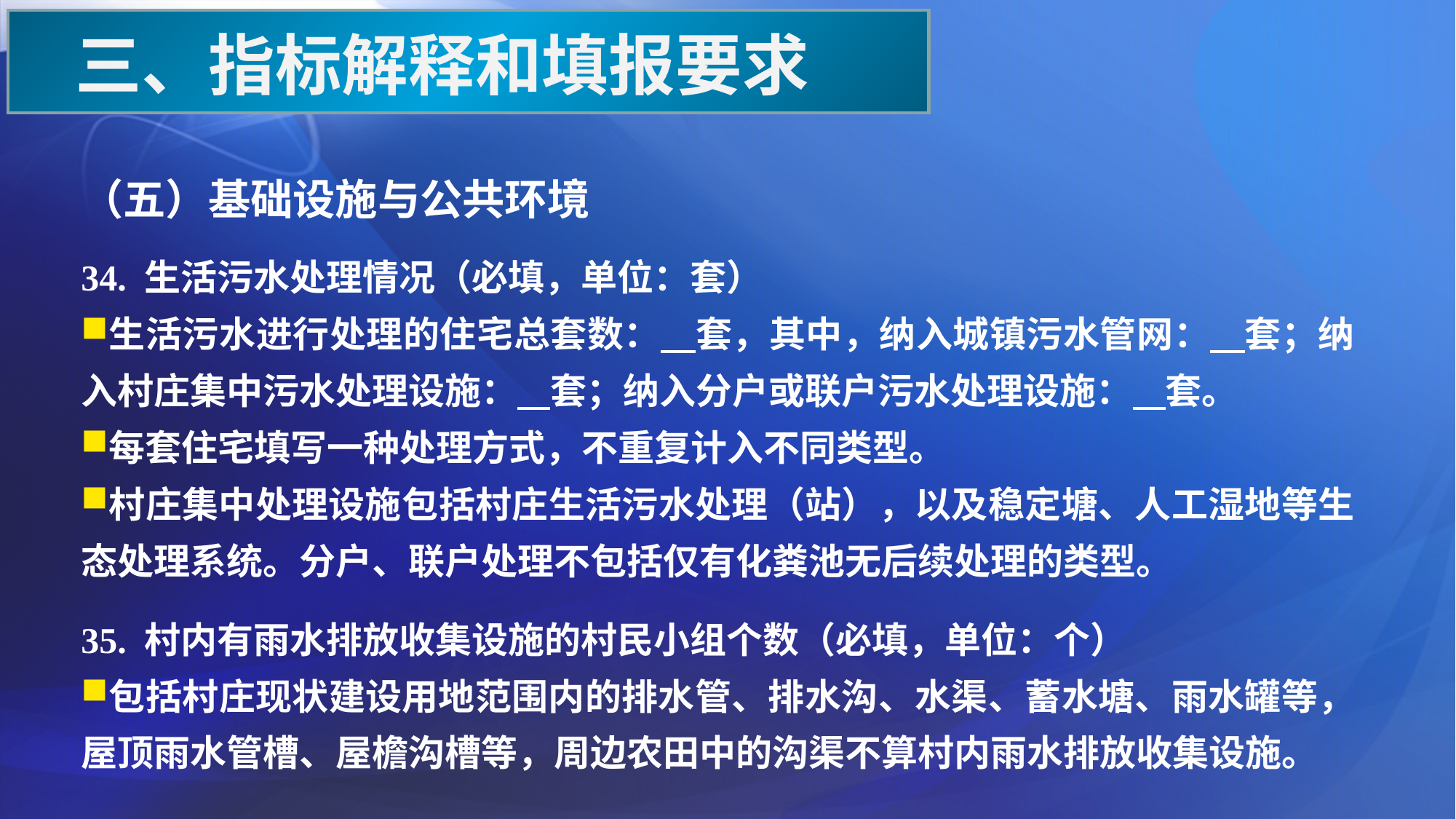

三、指标解释和填报要求
（五）基础设施与公共环境

34. 生活污水处理情况（必填，单位：套）
生活污水进行处理的住宅总套数：    套，其中，纳入城镇污水管网：    套；纳入村庄集中污水处理设施：    套；纳入分户或联户污水处理设施：    套。
每套住宅填写一种处理方式，不重复计入不同类型。
村庄集中处理设施包括村庄生活污水处理（站），以及稳定塘、人工湿地等生态处理系统。分户、联户处理不包括仅有化粪池无后续处理的类型。

35. 村内有雨水排放收集设施的村民小组个数（必填，单位：个）
包括村庄现状建设用地范围内的排水管、排水沟、水渠、蓄水塘、雨水罐等，屋顶雨水管槽、屋檐沟槽等，周边农田中的沟渠不算村内雨水排放收集设施。